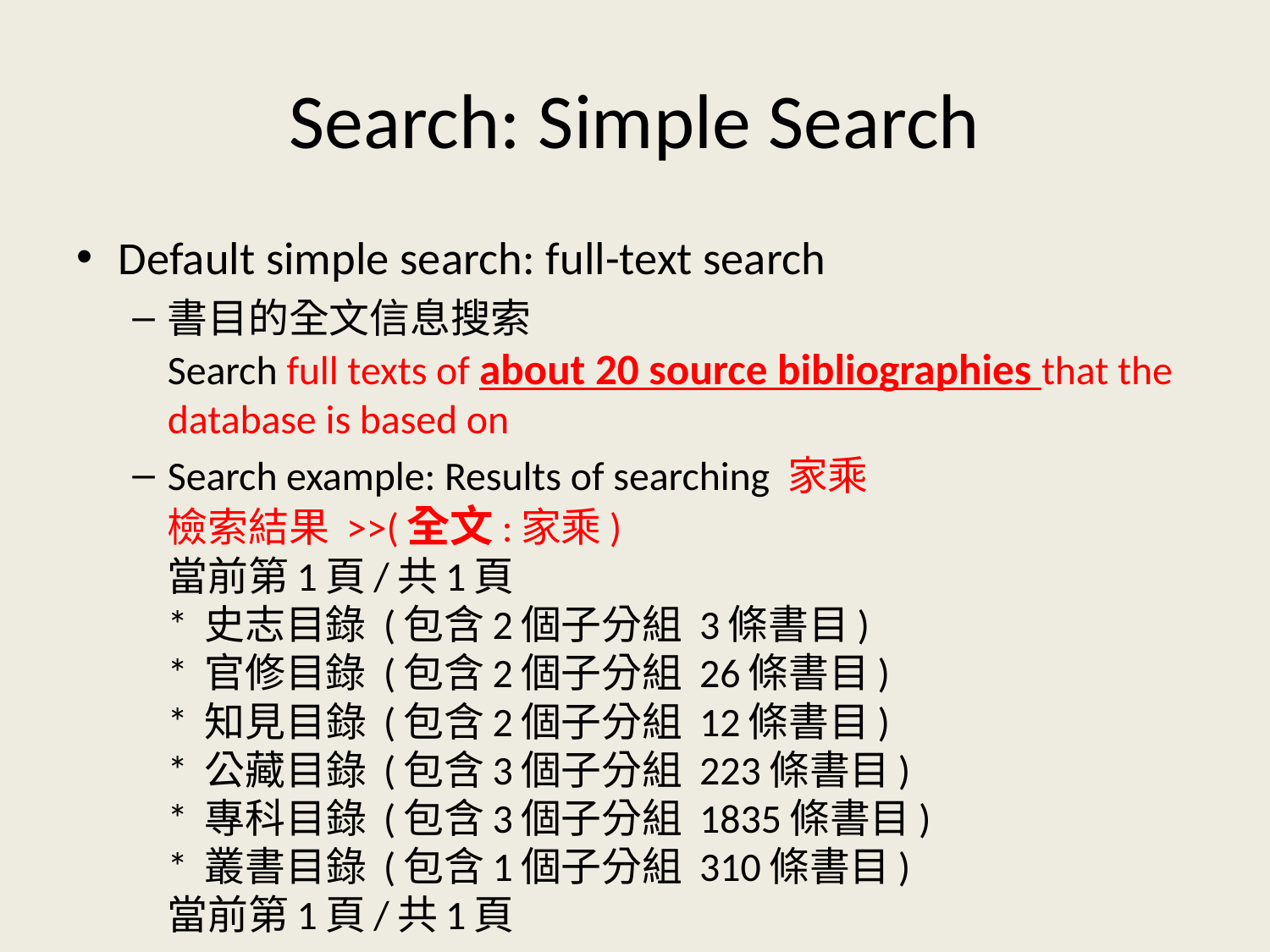

# Search: Simple Search
Default simple search: full-text search
書目的全文信息搜索
Search full texts of about 20 source bibliographies that the database is based on
Search example: Results of searching 家乘
檢索結果 >>(全文:家乘)
當前第1頁/共1頁
* 史志目錄 (包含2個子分組 3條書目)
* 官修目錄 (包含2個子分組 26條書目)
* 知見目錄 (包含2個子分組 12條書目)
* 公藏目錄 (包含3個子分組 223條書目)
* 專科目錄 (包含3個子分組 1835條書目)
* 叢書目錄 (包含1個子分組 310條書目)
當前第1頁/共1頁